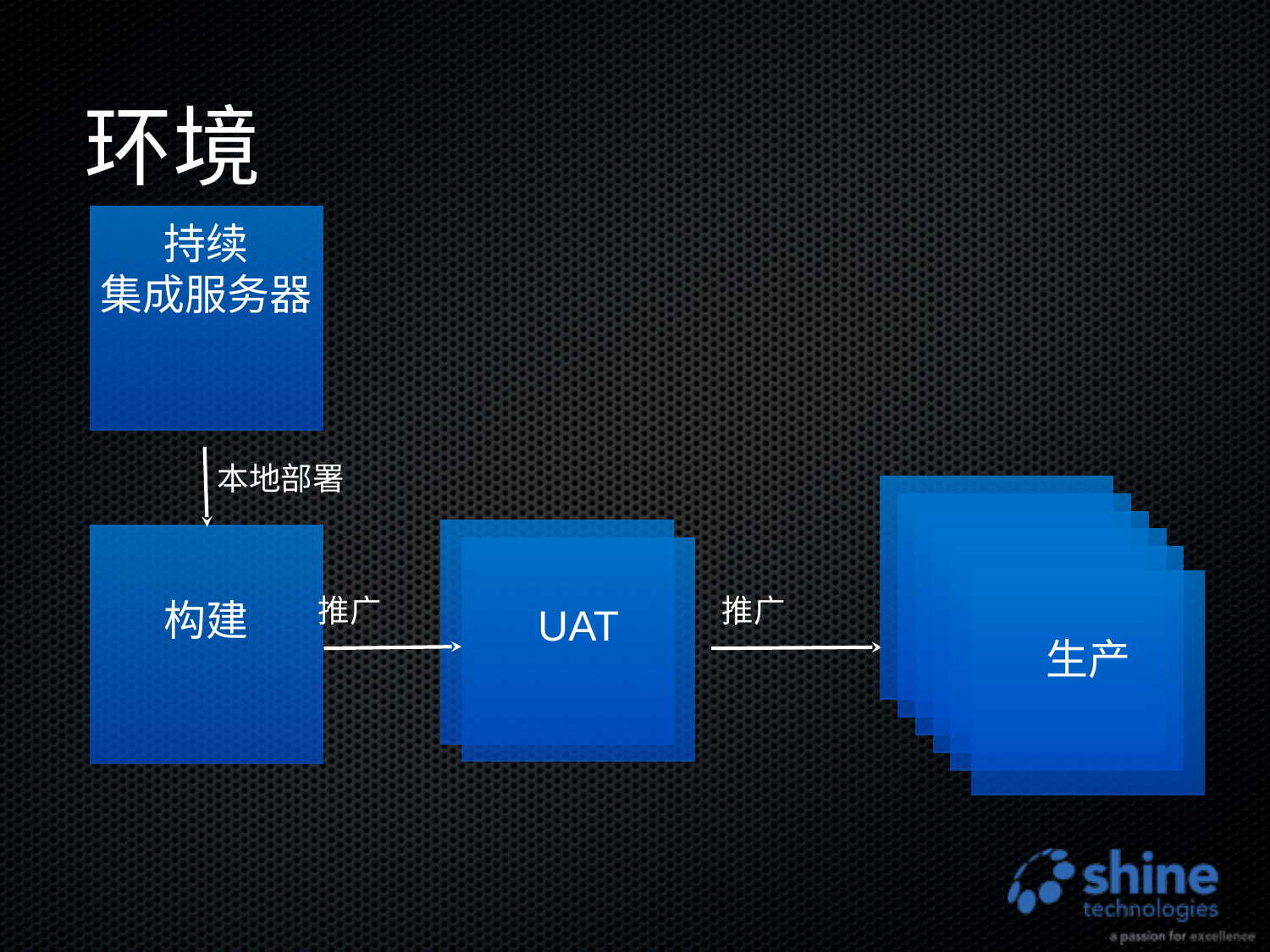

# 环境
持续
集成服务器

本地部署

构建

UAT

生产

推广
推广